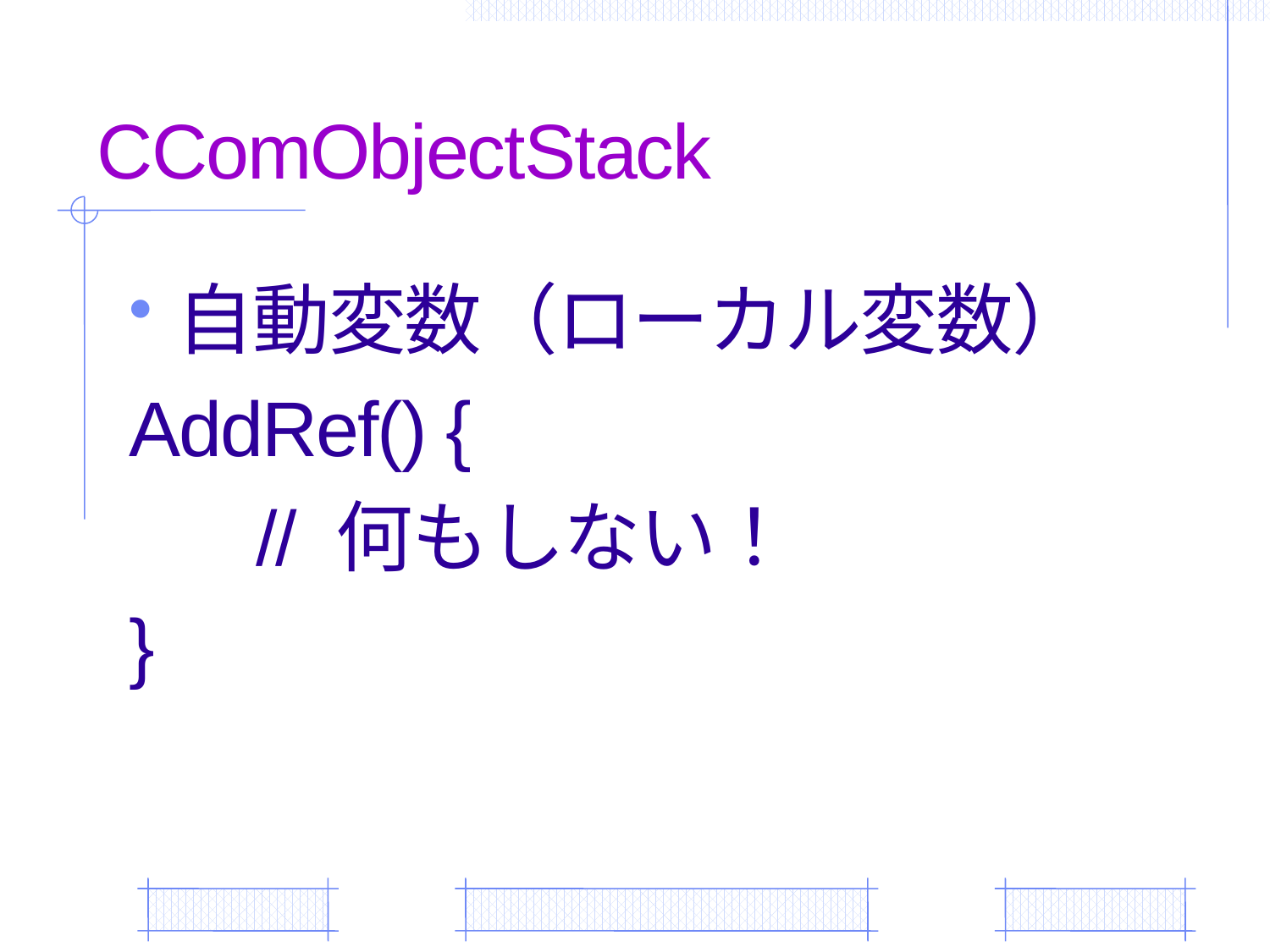

# CComObjectStack
自動変数（ローカル変数）
AddRef() {
	// 何もしない！
}